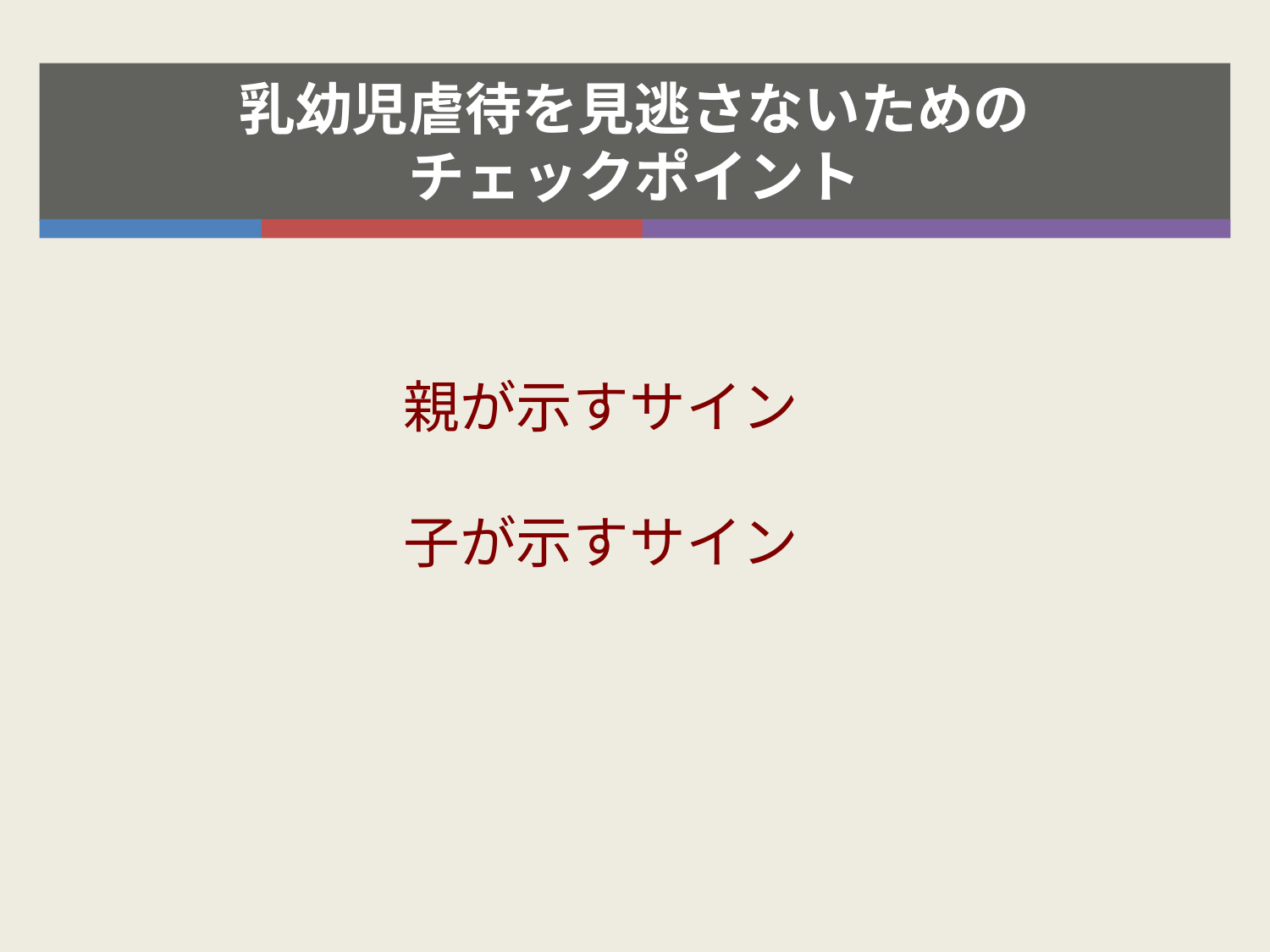

# 乳幼児虐待を見逃さないための チェックポイント
親が示すサイン
子が示すサイン